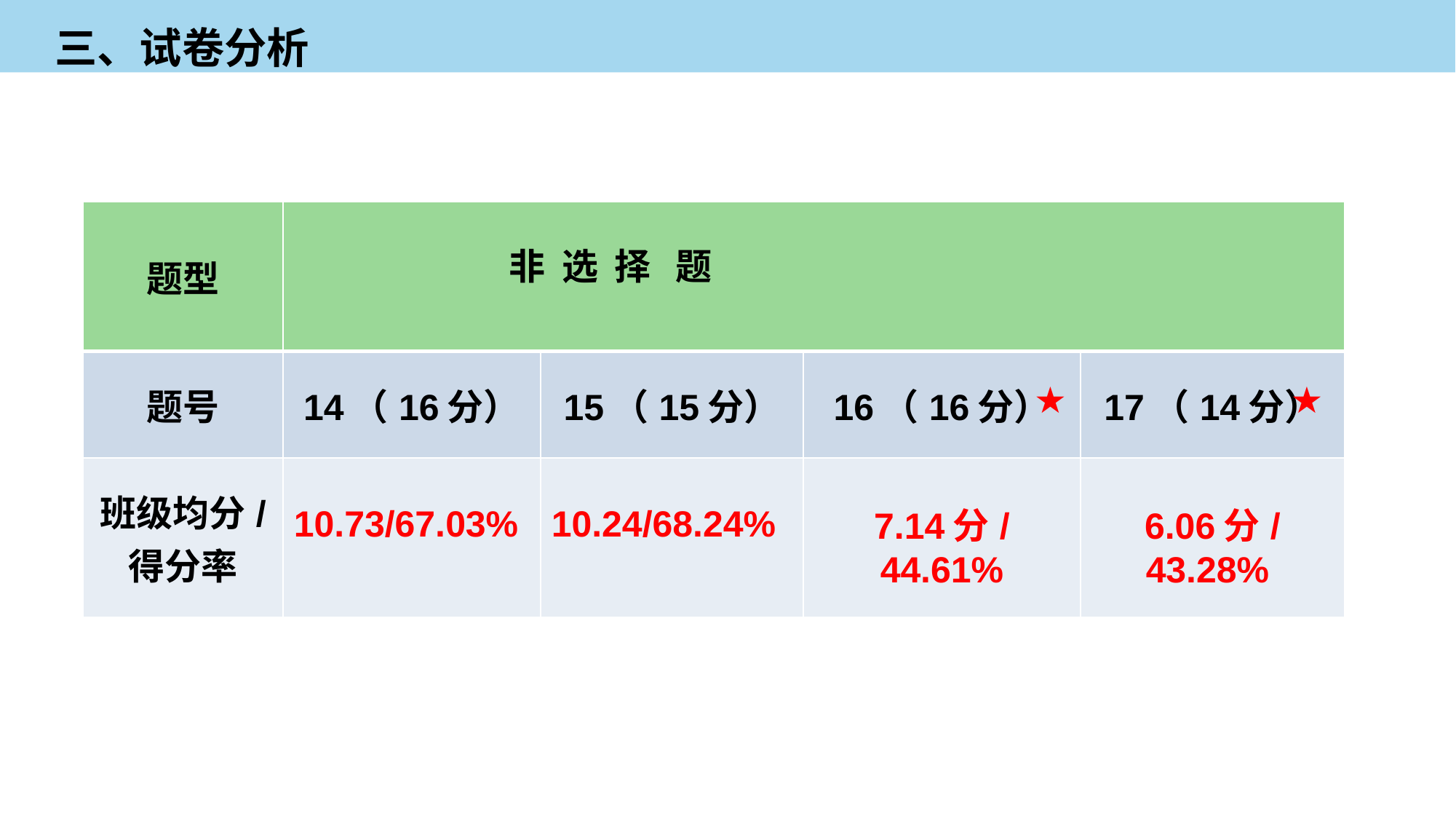

三、试卷分析
| 题型 | 非 选 择 题 |  |  |  |
| --- | --- | --- | --- | --- |
| 题号 | 14（16分） | 15（15分） | 16（16分） | 17（14分） |
| 班级均分/ 得分率 | 10.73/67.03% | 10.24/68.24% | 7.14分/44.61% | 6.06分/43.28% |
★
★